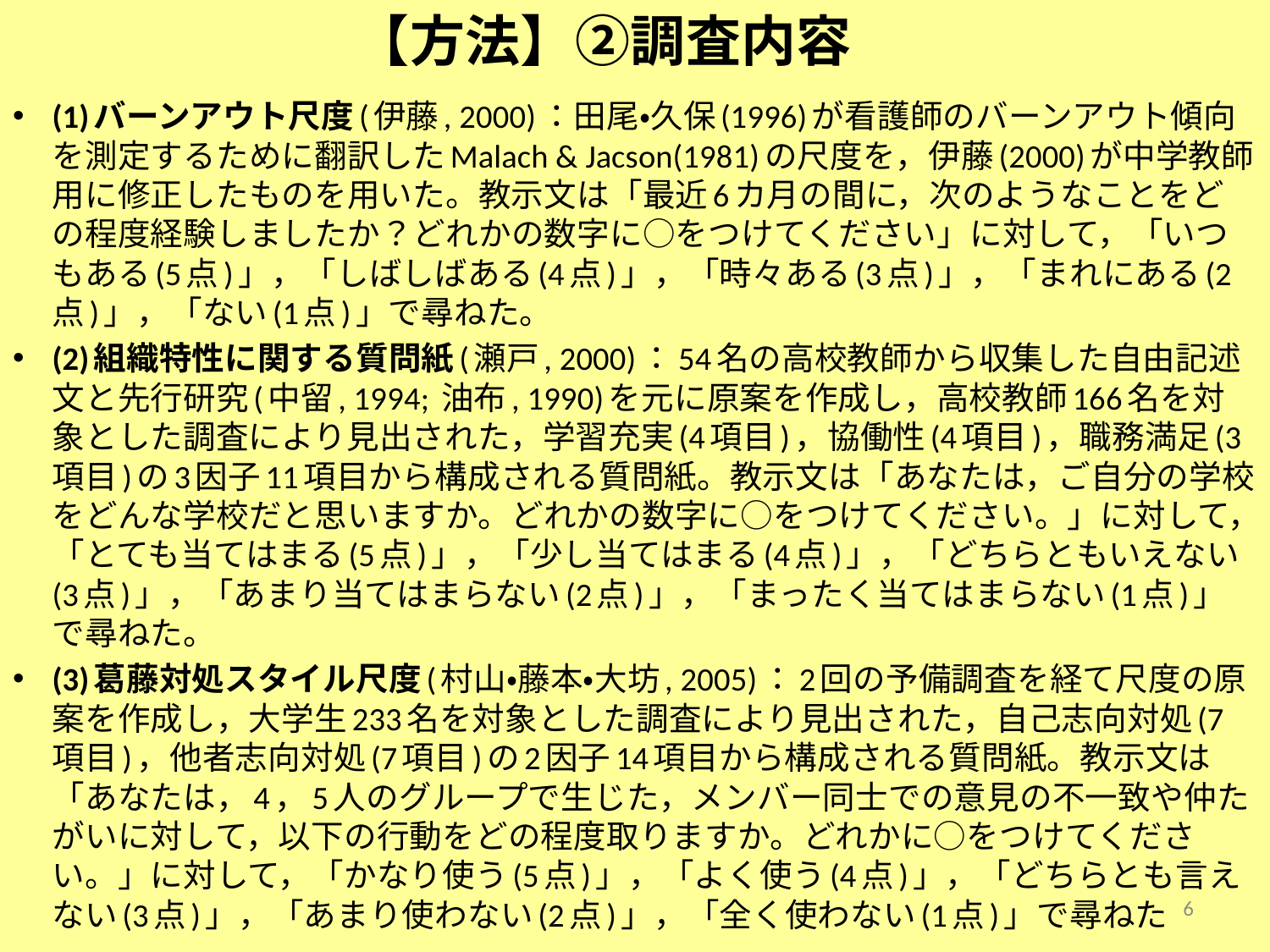

# 【方法】②調査内容
(1)バーンアウト尺度(伊藤, 2000)：田尾・久保(1996)が看護師のバーンアウト傾向を測定するために翻訳したMalach & Jacson(1981)の尺度を，伊藤(2000)が中学教師用に修正したものを用いた。教示文は「最近6カ月の間に，次のようなことをどの程度経験しましたか？どれかの数字に○をつけてください」に対して，「いつもある(5点)」，「しばしばある(4点)」，「時々ある(3点)」，「まれにある(2点)」，「ない(1点)」で尋ねた。
(2)組織特性に関する質問紙(瀬戸, 2000)：54名の高校教師から収集した自由記述文と先行研究(中留, 1994; 油布, 1990)を元に原案を作成し，高校教師166名を対象とした調査により見出された，学習充実(4項目)，協働性(4項目)，職務満足(3項目)の3因子11項目から構成される質問紙。教示文は「あなたは，ご自分の学校をどんな学校だと思いますか。どれかの数字に○をつけてください。」に対して，「とても当てはまる(5点)」，「少し当てはまる(4点)」，「どちらともいえない(3点)」，「あまり当てはまらない(2点)」，「まったく当てはまらない(1点)」で尋ねた。
(3)葛藤対処スタイル尺度(村山・藤本・大坊, 2005)：2回の予備調査を経て尺度の原案を作成し，大学生233名を対象とした調査により見出された，自己志向対処(7項目)，他者志向対処(7項目)の2因子14項目から構成される質問紙。教示文は「あなたは，4，5人のグループで生じた，メンバー同士での意見の不一致や仲たがいに対して，以下の行動をどの程度取りますか。どれかに○をつけてください。」に対して，「かなり使う(5点)」，「よく使う(4点)」，「どちらとも言えない(3点)」，「あまり使わない(2点)」，「全く使わない(1点)」で尋ねた
6